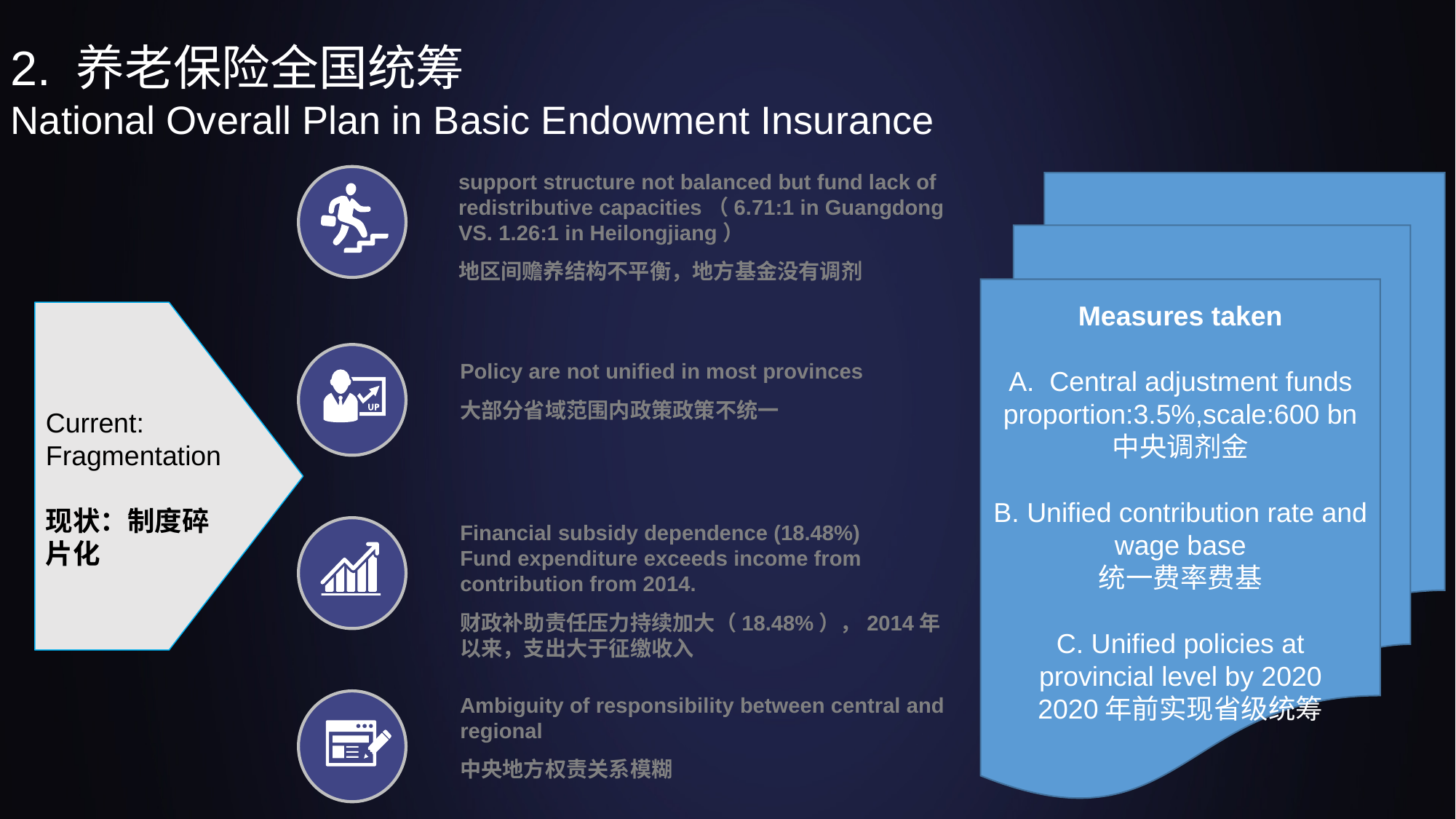

2. 养老保险全国统筹
National Overall Plan in Basic Endowment Insurance

support structure not balanced but fund lack of  redistributive capacities（6.71:1 in Guangdong VS. 1.26:1 in Heilongjiang）
地区间赡养结构不平衡，地方基金没有调剂

Policy are not unified in most provinces
大部分省域范围内政策政策不统一
Financial subsidy dependence (18.48%)            Fund expenditure exceeds income from contribution from 2014.
财政补助责任压力持续加大（18.48%），2014年以来，支出大于征缴收入

Ambiguity of responsibility between central and regional
中央地方权责关系模糊

Measures taken

Central adjustment funds
proportion:3.5%,scale:600 bn
中央调剂金

B. Unified contribution rate and wage base
统一费率费基

C. Unified policies at provincial level by 2020
2020年前实现省级统筹

Current:
Fragmentation

现状：制度碎片化